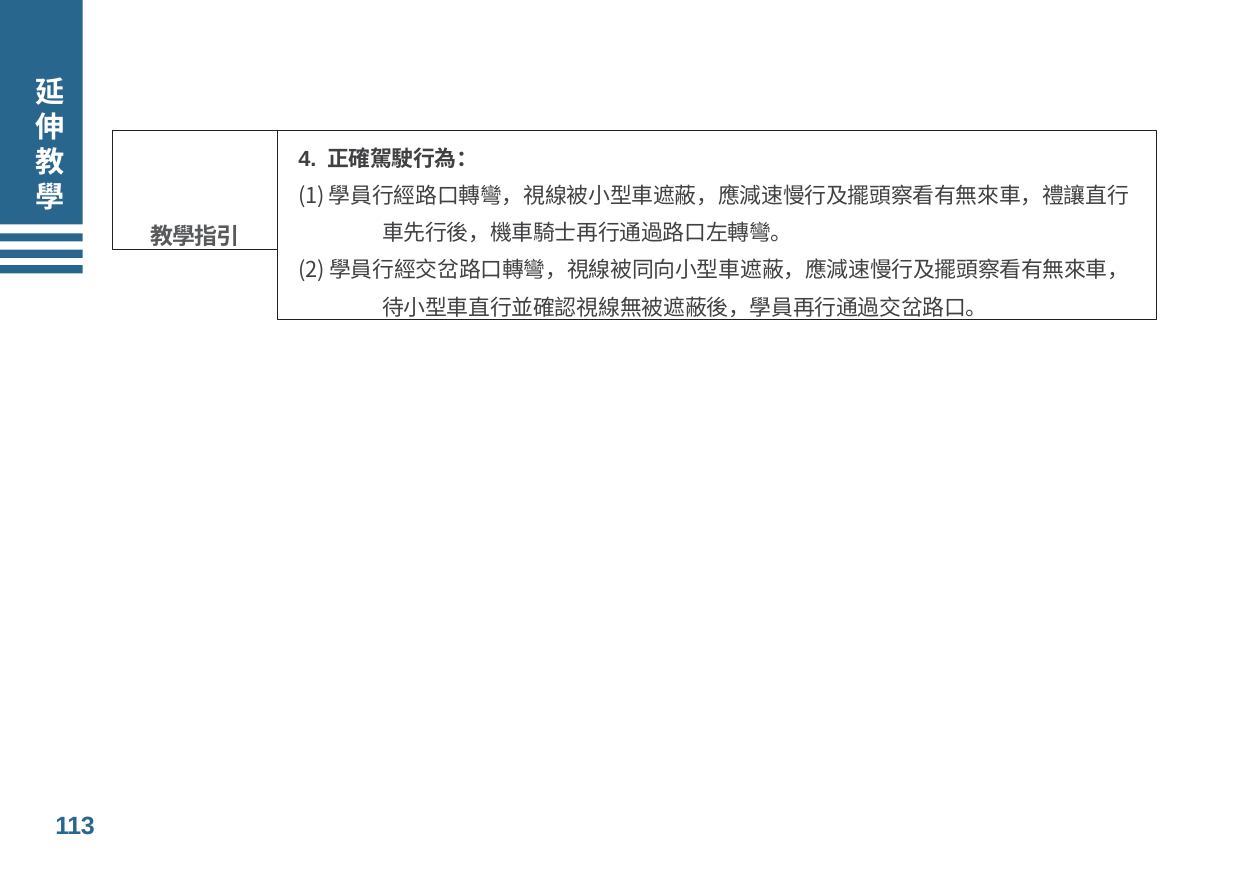

# 延伸教學

教學指引
4. 正確駕駛行為：
學員行經路口轉彎，視線被小型車遮蔽，應減速慢行及擺頭察看有無來車，禮讓直行	車先行後，機車騎士再行通過路口左轉彎。
學員行經交岔路口轉彎，視線被同向小型車遮蔽，應減速慢行及擺頭察看有無來車，	待小型車直行並確認視線無被遮蔽後，學員再行通過交岔路口。

113